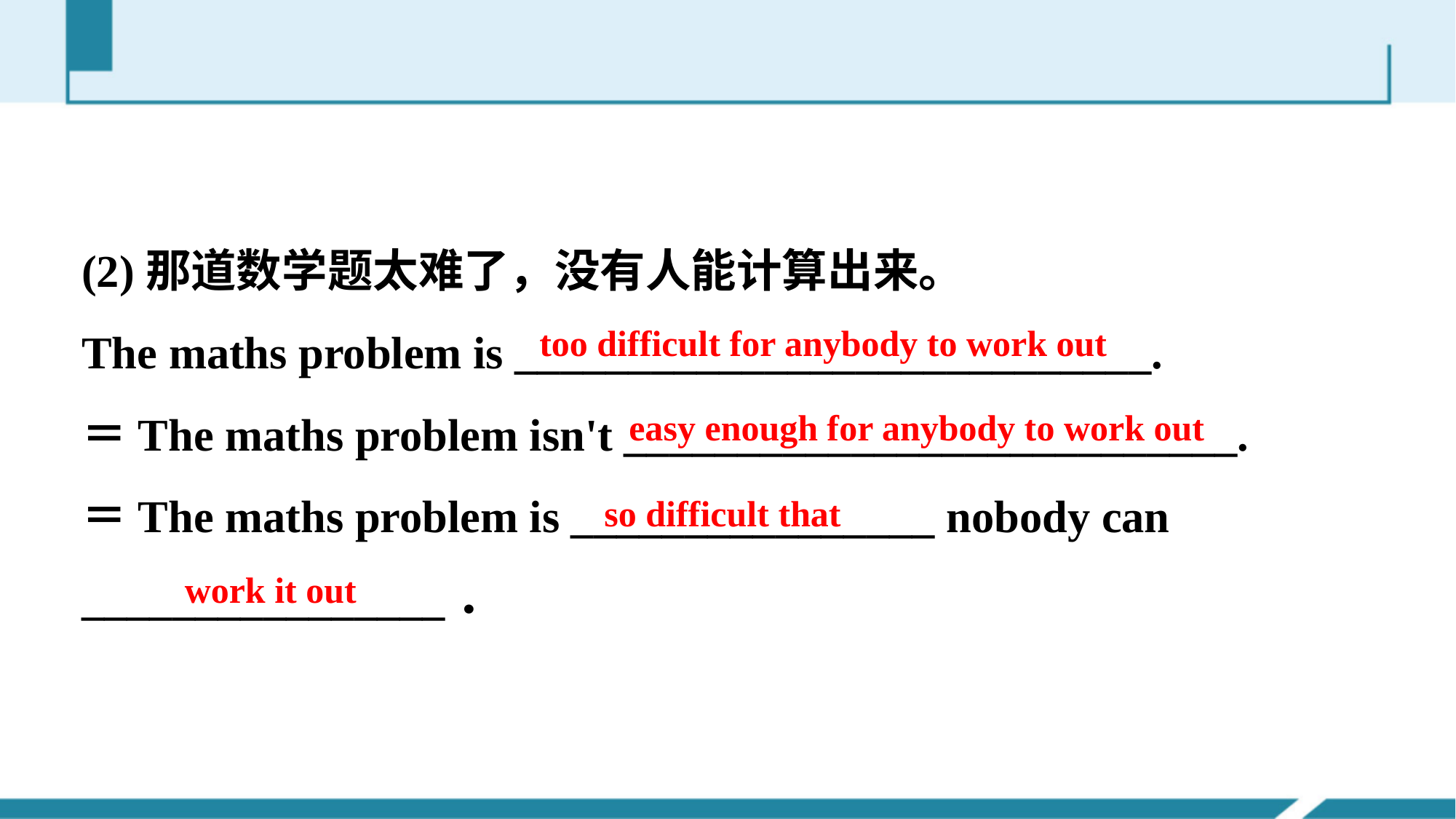

(2)那道数学题太难了，没有人能计算出来。
The maths problem is ____________________________.
＝The maths problem isn't ___________________________.
＝The maths problem is ________________ nobody can ________________．
too difficult for anybody to work out
easy enough for anybody to work out
so difficult that
work it out